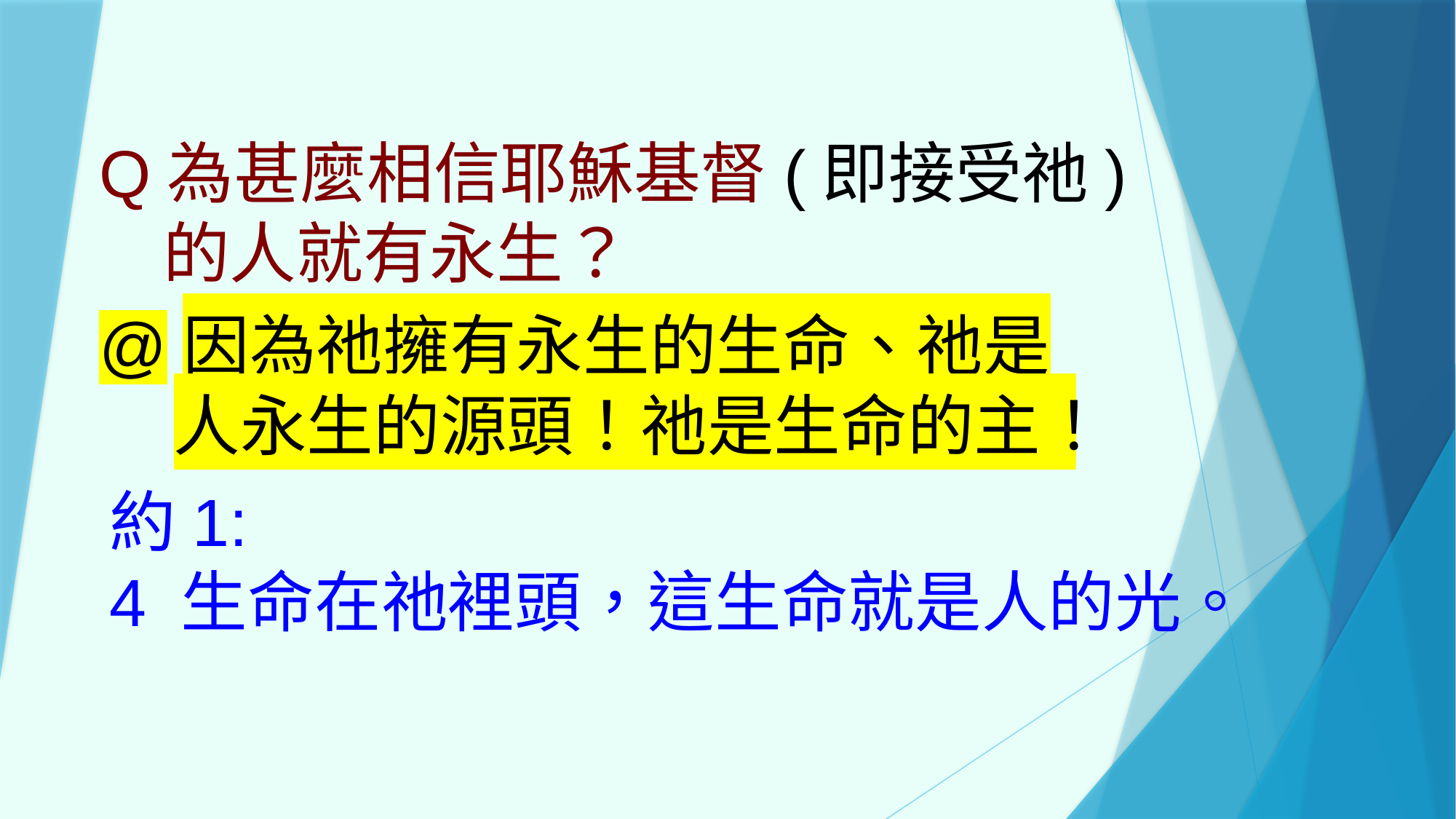

Q為甚麼相信耶穌基督(即接受祂)的人就有永生？
@因為祂擁有永生的生命、祂是人永生的源頭！祂是生命的主！
約1:
4 生命在祂裡頭，這生命就是人的光。